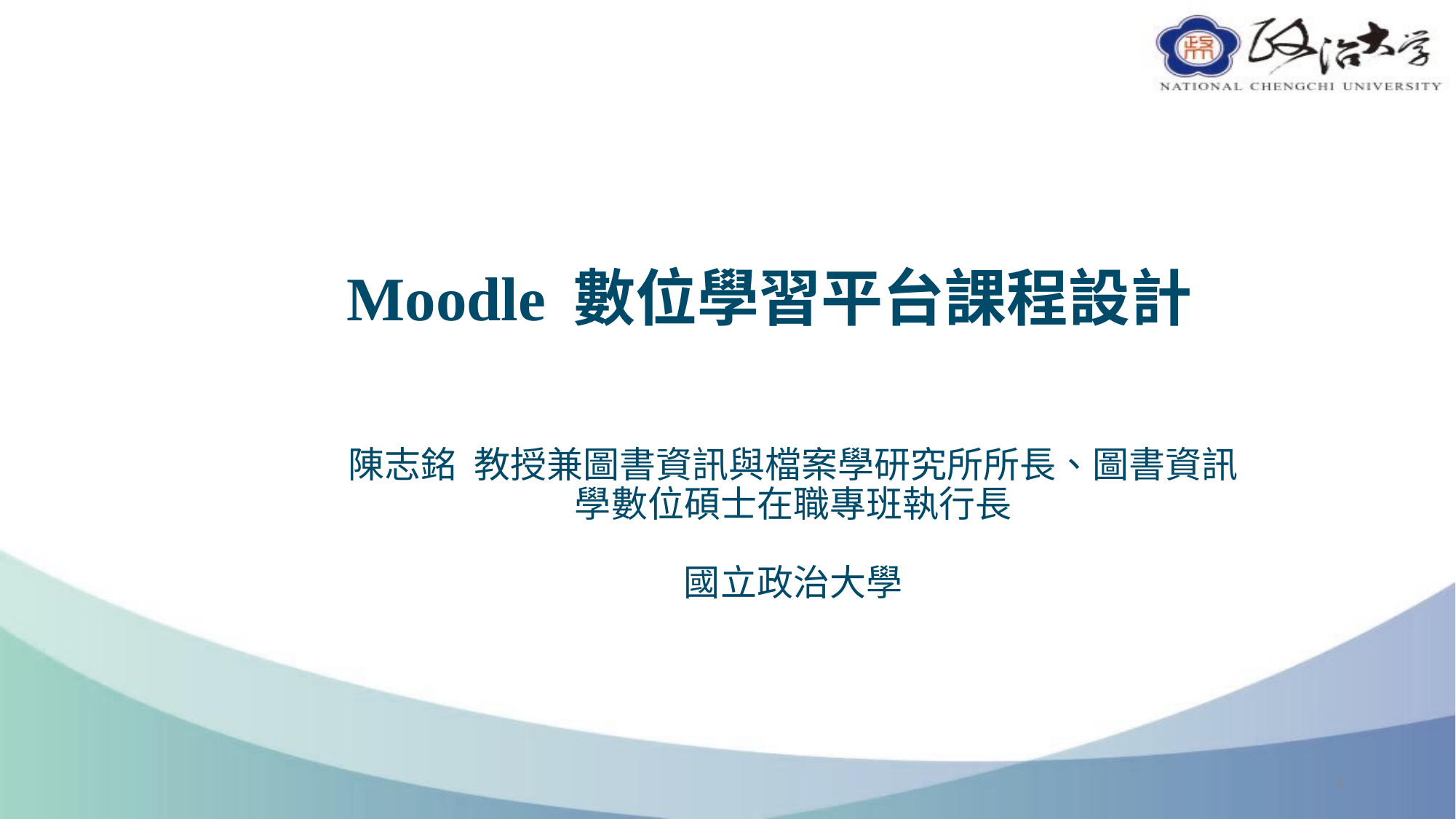

# Moodle 數位學習平台課程設計
陳志銘  教授兼圖書資訊與檔案學研究所所長、圖書資訊學數位碩士在職專班執行長

國立政治大學
1